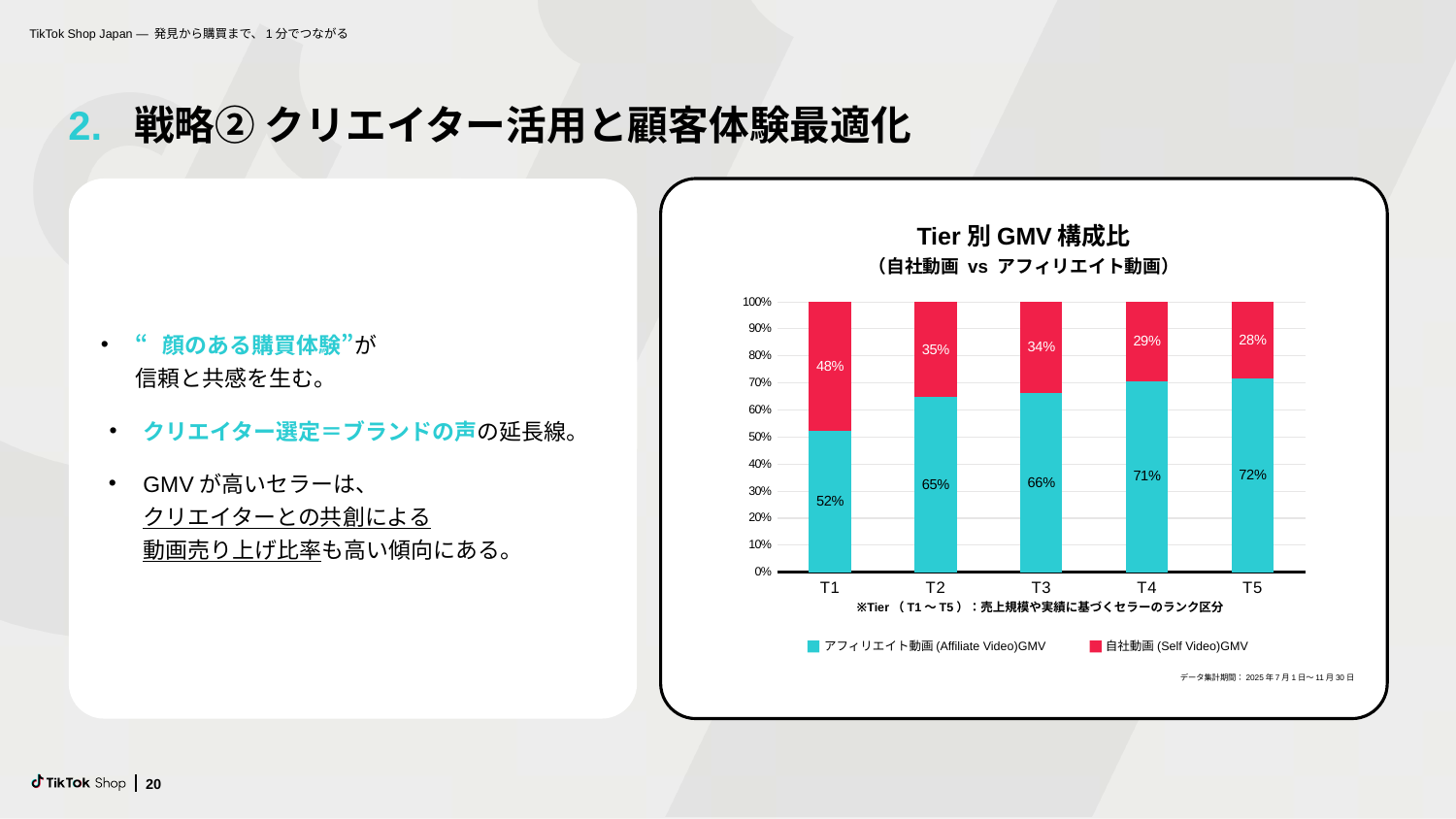

2.  戦略② クリエイター活用と顧客体験最適化

Tier別GMV構成比
（自社動画 vs アフィリエイト動画）

### Chart

| Category | アフィリエイト動画(Affiliate Video) GMV | 自社動画(Self Video) GMV |
|---|---|---|
| T1 | 954894.4078179998 | 875786.9156159998 |
| T2 | 2320779.029 | 1264049.0456909998 |
| T3 | 1697039.406343 | 868160.671327 |
| T4 | 1049987.697063 | 433817.954283 |
| T5 | 147562.47596000004 | 58510.031874 |
“顔のある購買体験”が
信頼と共感を生む。
クリエイター選定＝ブランドの声の延長線。
GMVが高いセラーは、
クリエイターとの共創による
動画売り上げ比率も高い傾向にある。
※Tier（T1〜T5）：売上規模や実績に基づくセラーのランク区分

アフィリエイト動画(Affiliate Video)GMV
自社動画(Self Video)GMV
データ集計期間：2025年7月1日～11月30日